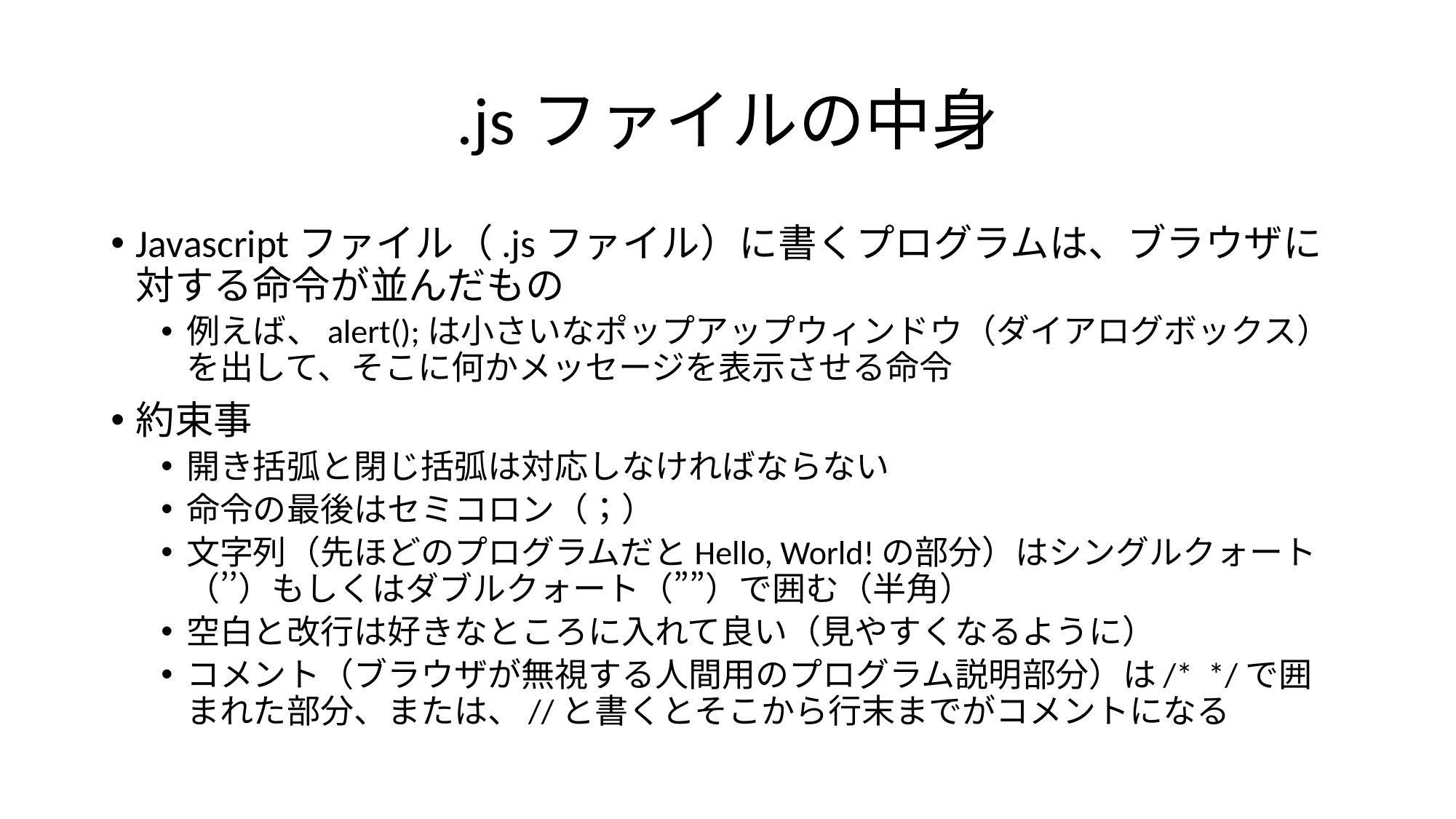

# .jsファイルの中身
Javascriptファイル（.jsファイル）に書くプログラムは、ブラウザに対する命令が並んだもの
例えば、alert();は小さいなポップアップウィンドウ（ダイアログボックス）を出して、そこに何かメッセージを表示させる命令
約束事
開き括弧と閉じ括弧は対応しなければならない
命令の最後はセミコロン（；）
文字列（先ほどのプログラムだとHello, World!の部分）はシングルクォート（’’）もしくはダブルクォート（””）で囲む（半角）
空白と改行は好きなところに入れて良い（見やすくなるように）
コメント（ブラウザが無視する人間用のプログラム説明部分）は/*  */で囲まれた部分、または、//と書くとそこから行末までがコメントになる